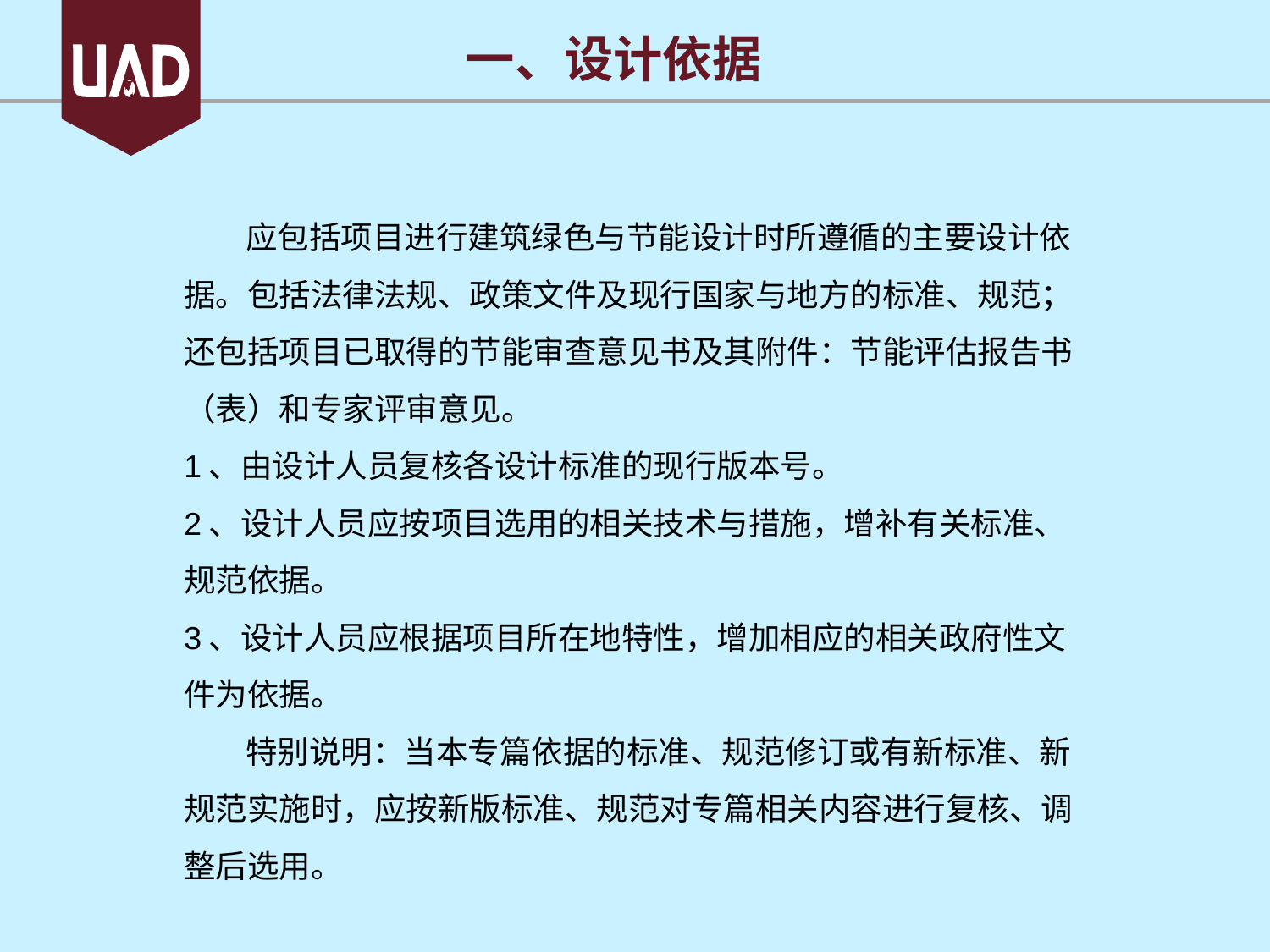

一、设计依据
应包括项目进行建筑绿色与节能设计时所遵循的主要设计依据。包括法律法规、政策文件及现行国家与地方的标准、规范；还包括项目已取得的节能审查意见书及其附件：节能评估报告书（表）和专家评审意见。
1、由设计人员复核各设计标准的现行版本号。
2、设计人员应按项目选用的相关技术与措施，增补有关标准、规范依据。
3、设计人员应根据项目所在地特性，增加相应的相关政府性文件为依据。
特别说明：当本专篇依据的标准、规范修订或有新标准、新规范实施时，应按新版标准、规范对专篇相关内容进行复核、调整后选用。